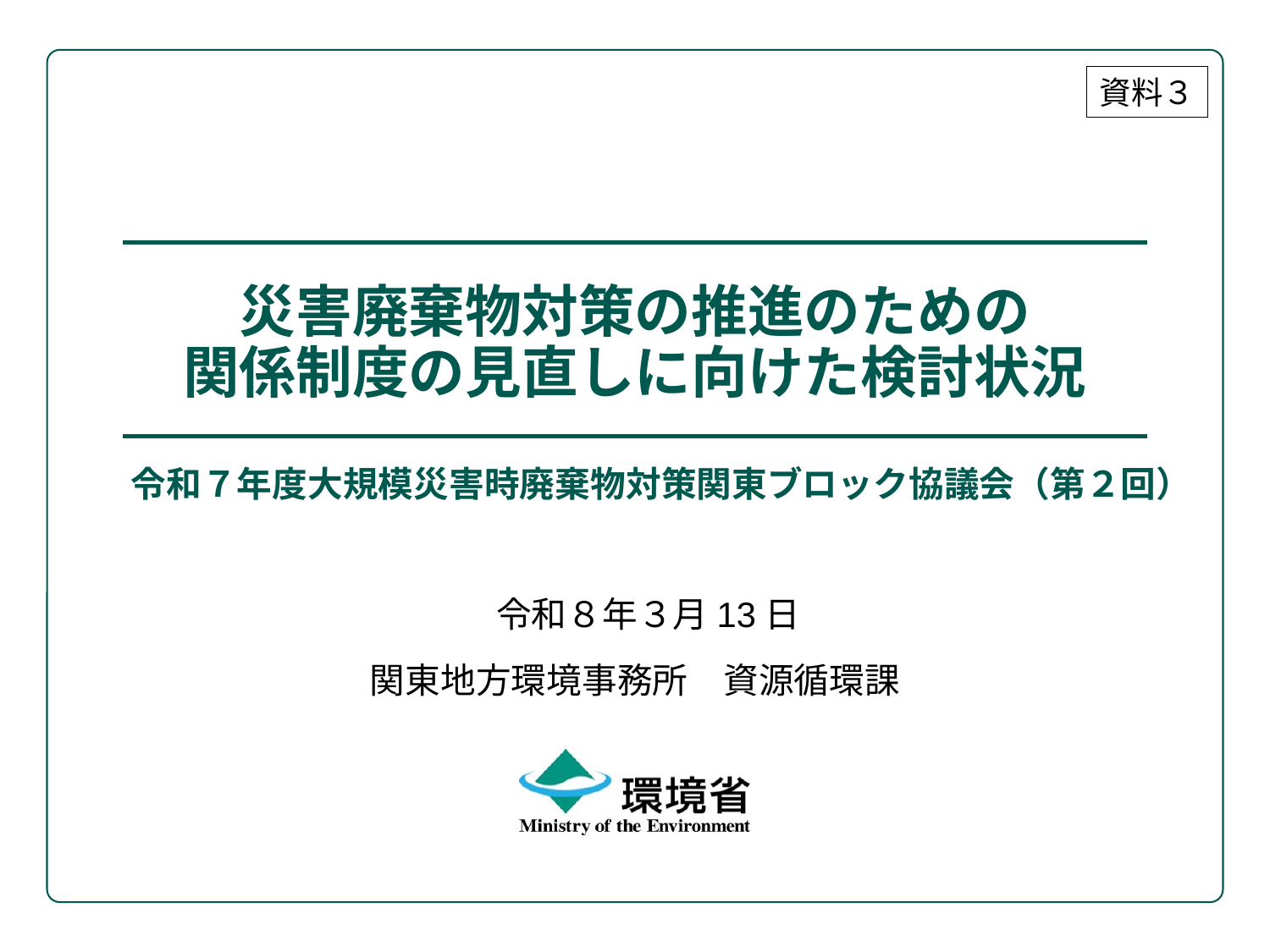

資料３
# 災害廃棄物対策の推進のための 関係制度の見直しに向けた検討状況
令和７年度大規模災害時廃棄物対策関東ブロック協議会（第２回）

令和８年３月13日
関東地方環境事務所　資源循環課